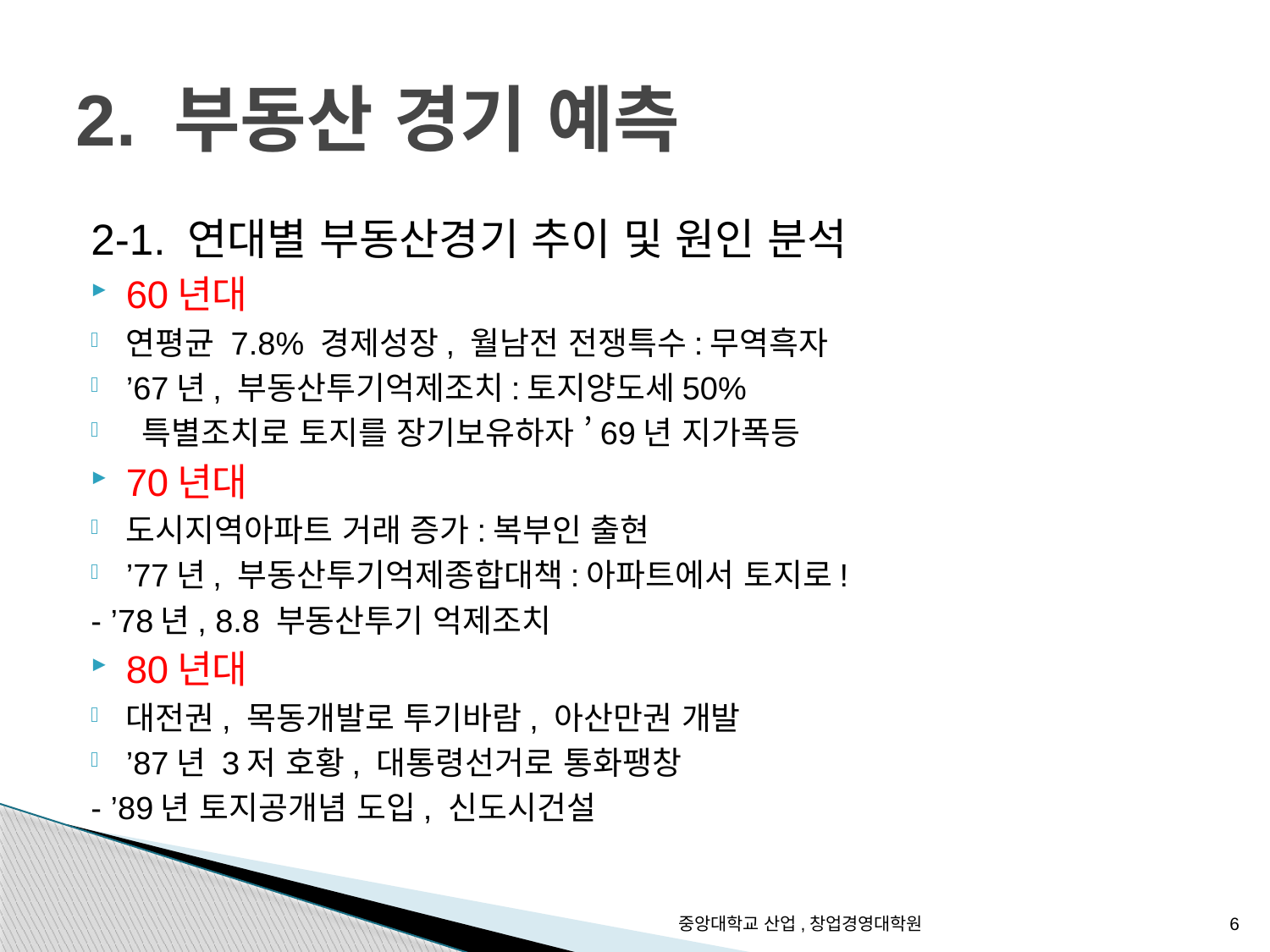

# 2. 부동산 경기 예측
2-1. 연대별 부동산경기 추이 및 원인 분석
60년대
연평균 7.8% 경제성장, 월남전 전쟁특수:무역흑자
’67년, 부동산투기억제조치:토지양도세50%
 특별조치로 토지를 장기보유하자 ’69년 지가폭등
70년대
도시지역아파트 거래 증가:복부인 출현
’77년, 부동산투기억제종합대책:아파트에서 토지로!
- ’78년, 8.8 부동산투기 억제조치
80년대
대전권, 목동개발로 투기바람, 아산만권 개발
’87년 3저 호황, 대통령선거로 통화팽창
- ’89년 토지공개념 도입, 신도시건설
중앙대학교 산업,창업경영대학원
6